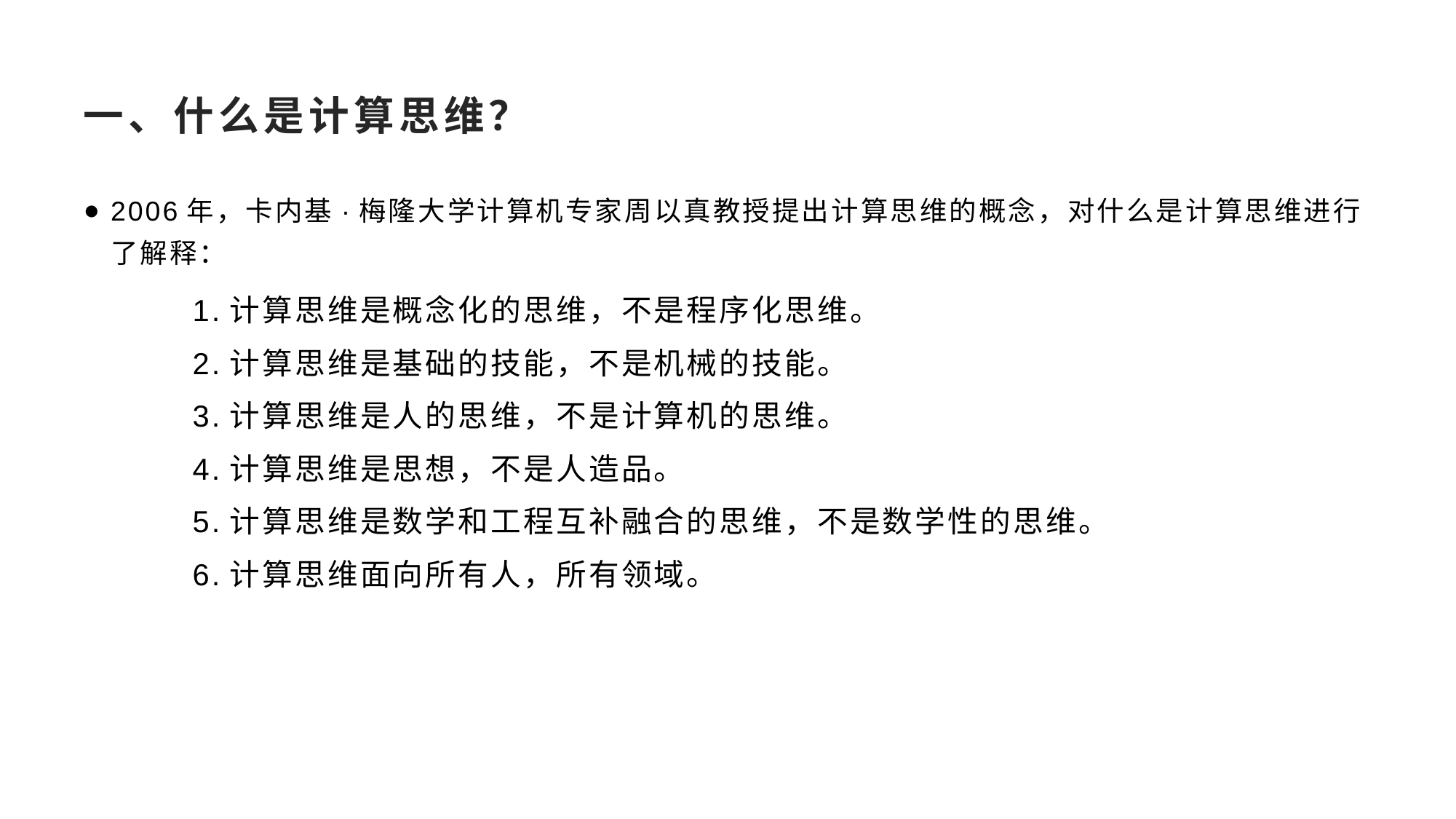

# 一、什么是计算思维？
2006年，卡内基·梅隆大学计算机专家周以真教授提出计算思维的概念，对什么是计算思维进行了解释：
1.计算思维是概念化的思维，不是程序化思维。
2.计算思维是基础的技能，不是机械的技能。
3.计算思维是人的思维，不是计算机的思维。
4.计算思维是思想，不是人造品。
5.计算思维是数学和工程互补融合的思维，不是数学性的思维。
6.计算思维面向所有人，所有领域。